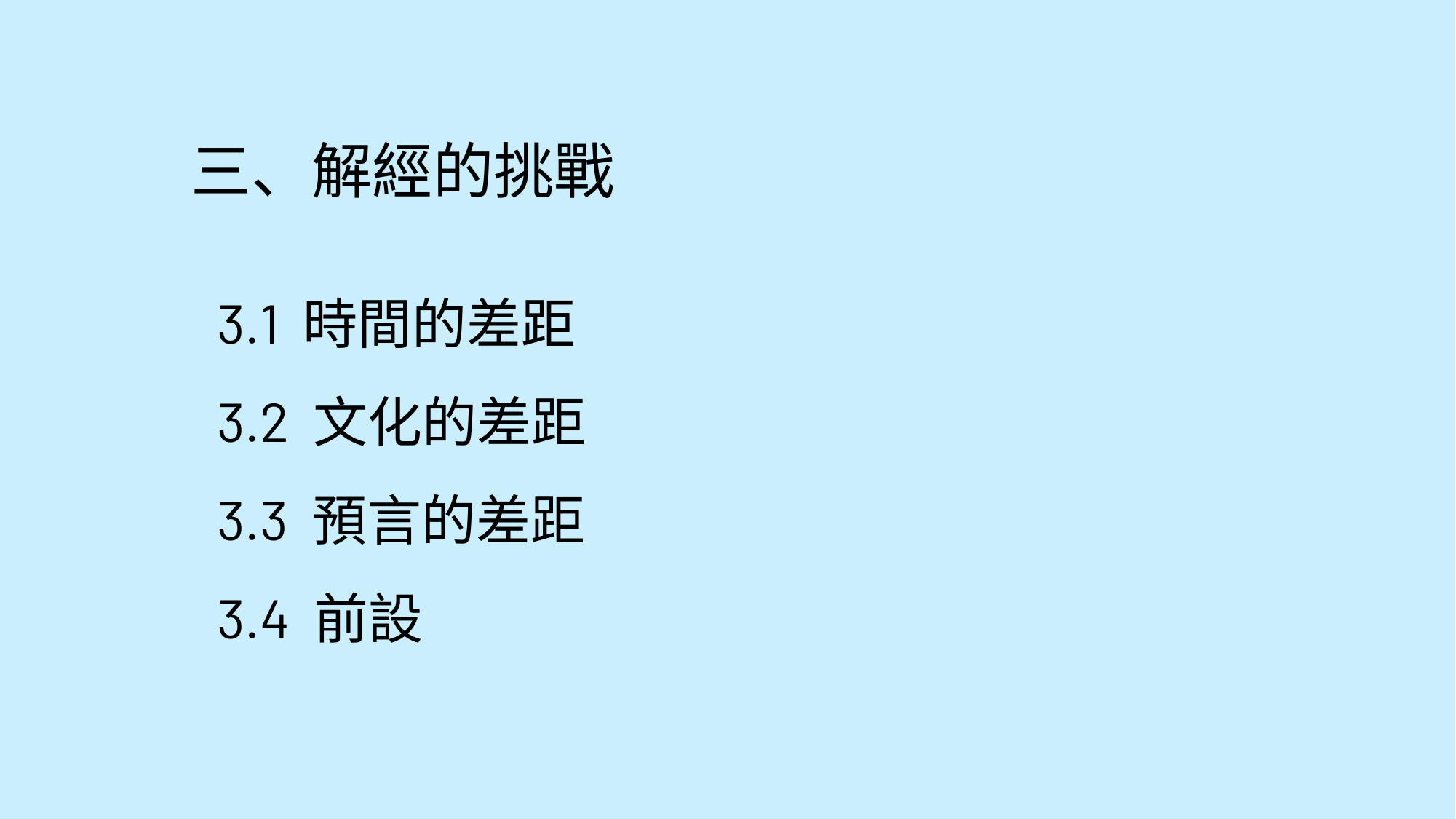

三、解經的挑戰
3.1 時間的差距
3.2 文化的差距
3.3 預言的差距
3.4 前設